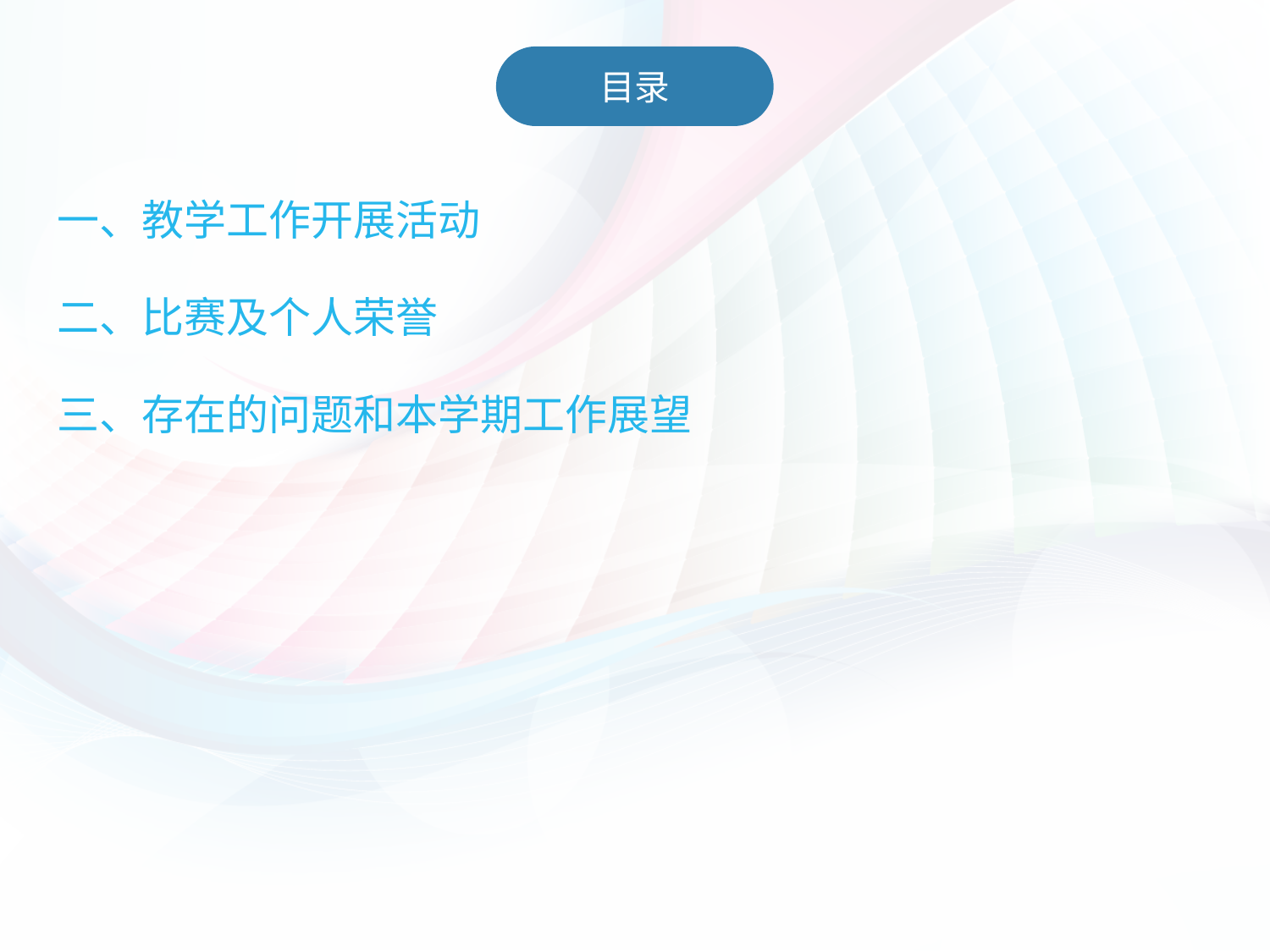

目录
一、教学工作开展活动
二、比赛及个人荣誉
三、存在的问题和本学期工作展望